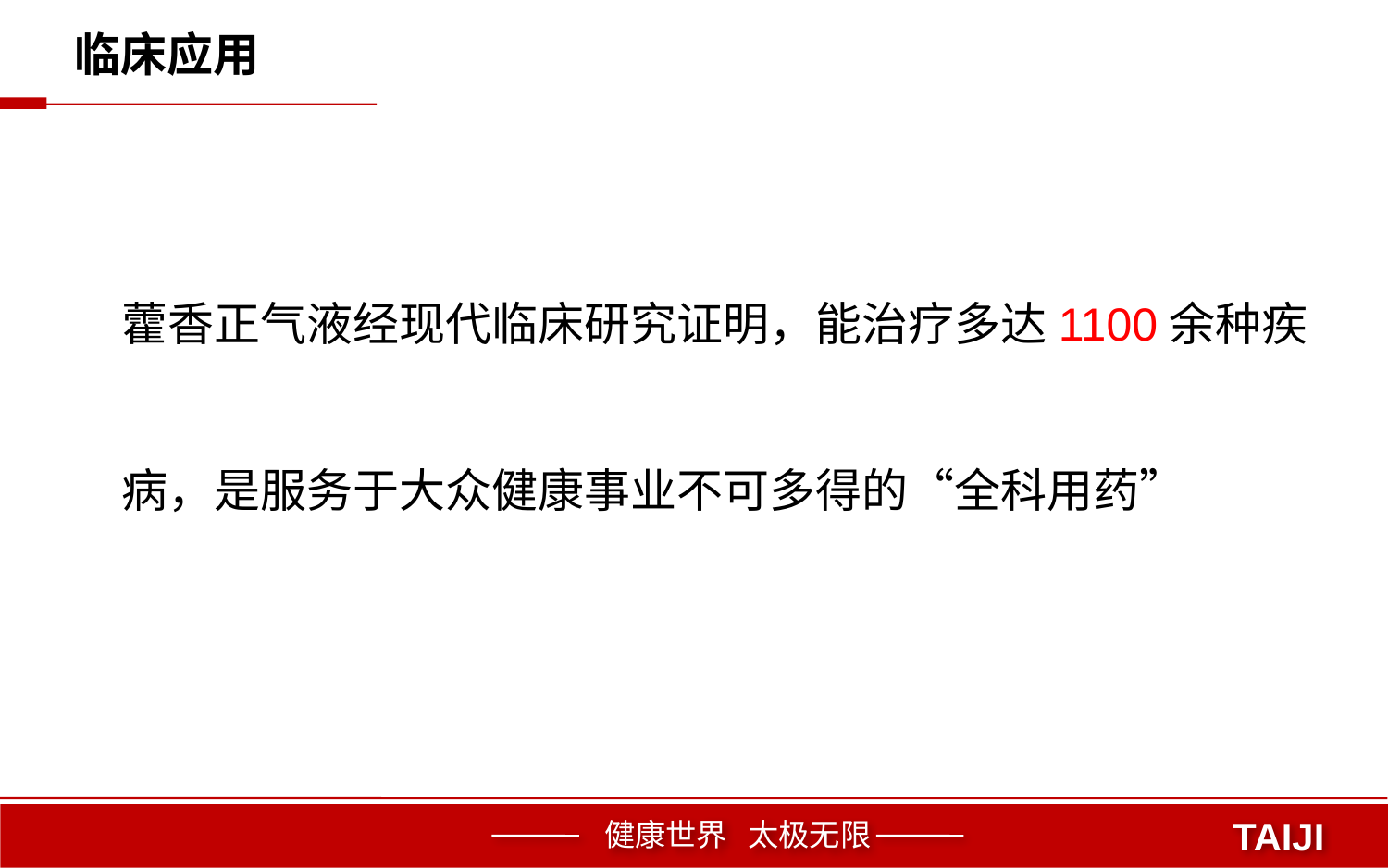

临床应用

藿香正气液经现代临床研究证明，能治疗多达1100余种疾

病，是服务于大众健康事业不可多得的“全科用药”